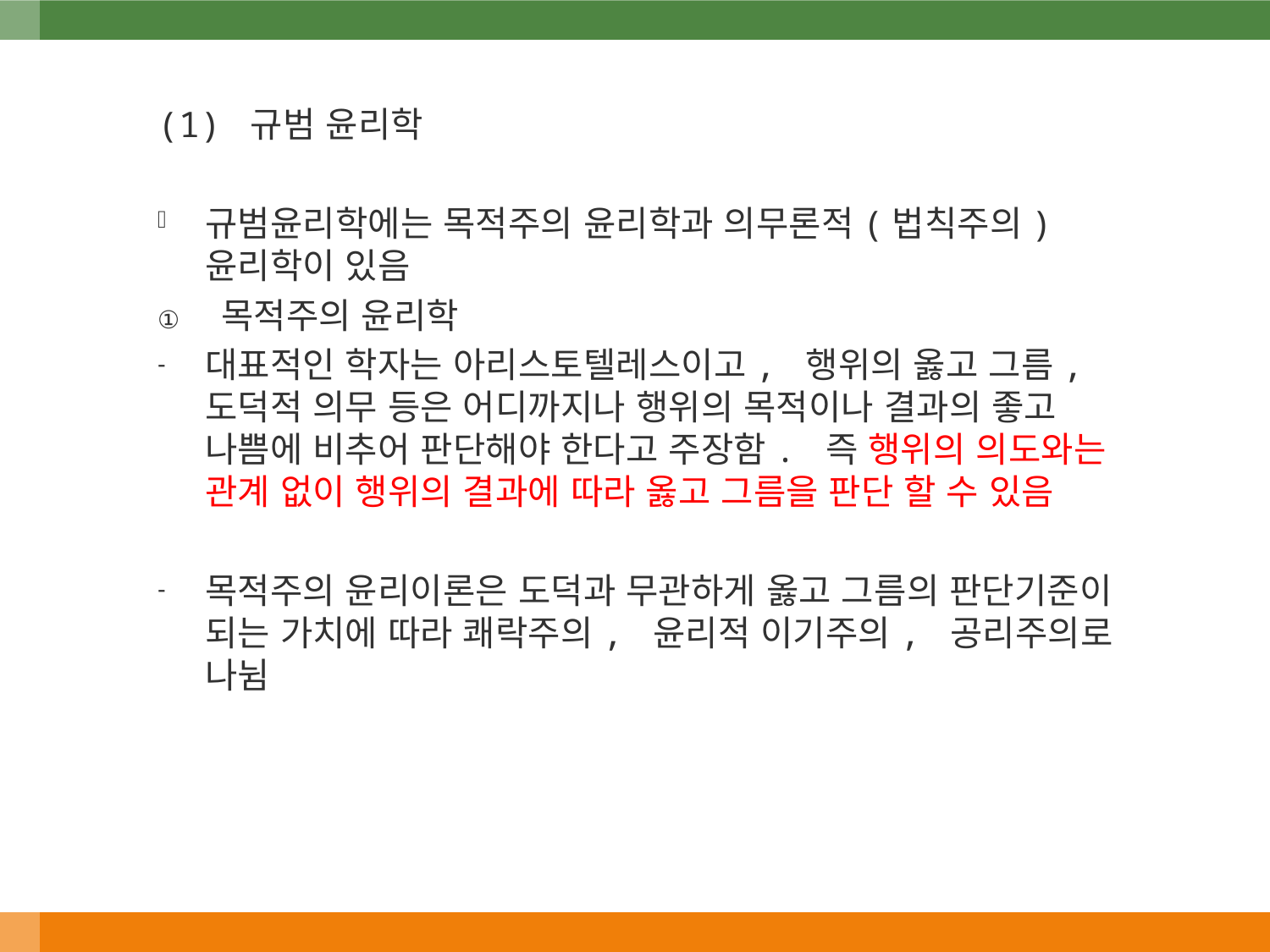

(1) 규범 윤리학

규범윤리학에는 목적주의 윤리학과 의무론적(법칙주의) 윤리학이 있음
목적주의 윤리학
대표적인 학자는 아리스토텔레스이고, 행위의 옳고 그름, 도덕적 의무 등은 어디까지나 행위의 목적이나 결과의 좋고 나쁨에 비추어 판단해야 한다고 주장함. 즉 행위의 의도와는 관계 없이 행위의 결과에 따라 옳고 그름을 판단 할 수 있음

목적주의 윤리이론은 도덕과 무관하게 옳고 그름의 판단기준이 되는 가치에 따라 쾌락주의, 윤리적 이기주의, 공리주의로 나뉨